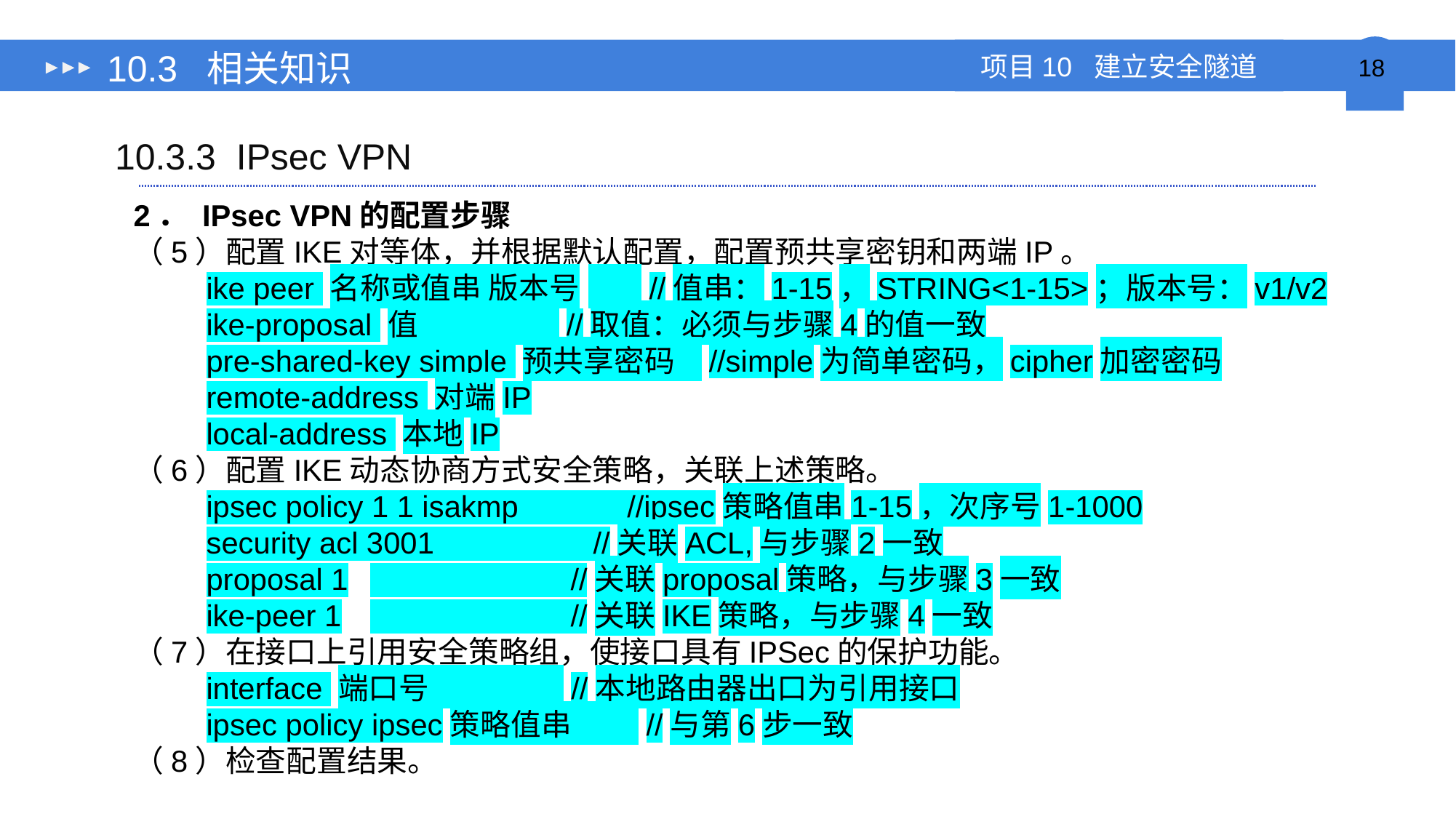

# 10.3  相关知识
10.3.3  IPsec VPN

2． IPsec VPN的配置步骤
（5）配置IKE对等体，并根据默认配置，配置预共享密钥和两端IP。
ike peer 名称或值串 版本号	        //值串：1-15，STRING<1-15>；版本号：v1/v2
ike-proposal 值                     //取值：必须与步骤4的值一致
pre-shared-key simple 预共享密码    //simple为简单密码，cipher加密密码
remote-address 对端IP
local-address 本地IP
（6）配置IKE动态协商方式安全策略，关联上述策略。
ipsec policy 1 1 isakmp             //ipsec策略值串1-15，次序号1-1000
security acl 3001                   //关联ACL,与步骤2一致
proposal 1	                        //关联proposal策略，与步骤3一致
ike-peer 1	                        //关联IKE策略，与步骤4一致
（7）在接口上引用安全策略组，使接口具有IPSec的保护功能。
interface 端口号                    //本地路由器出口为引用接口
ipsec policy ipsec策略值串          //与第6步一致
（8）检查配置结果。